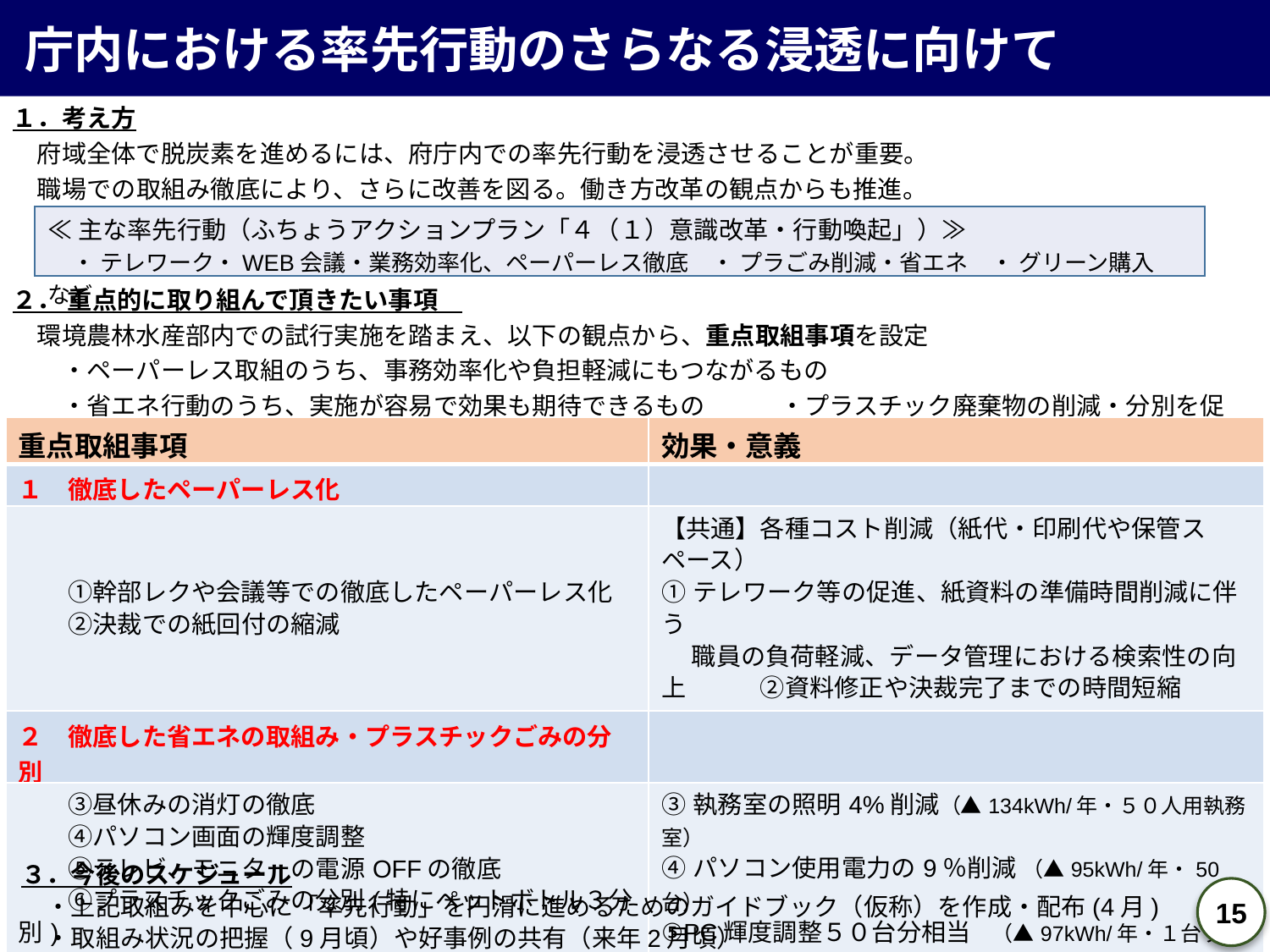

庁内における率先行動のさらなる浸透に向けて
１．考え方
　府域全体で脱炭素を進めるには、府庁内での率先行動を浸透させることが重要。
　職場での取組み徹底により、さらに改善を図る。働き方改革の観点からも推進。

２． 重点的に取り組んで頂きたい事項
　環境農林水産部内での試行実施を踏まえ、以下の観点から、重点取組事項を設定
　　・ペーパーレス取組のうち、事務効率化や負担軽減にもつながるもの
　　・省エネ行動のうち、実施が容易で効果も期待できるもの　　　・プラスチック廃棄物の削減・分別を促進するもの
≪主な率先行動（ふちょうアクションプラン「４（１）意識改革・行動喚起」）≫
　・ テレワーク・WEB会議・業務効率化、ペーパーレス徹底　・ プラごみ削減・省エネ　・ グリーン購入　など
| 重点取組事項 | 効果・意義 |
| --- | --- |
| １　徹底したペーパーレス化 |  |
| ①幹部レクや会議等での徹底したペーパーレス化 　　②決裁での紙回付の縮減 | 【共通】各種コスト削減（紙代・印刷代や保管スペース） ①テレワーク等の促進、紙資料の準備時間削減に伴う 　 職員の負荷軽減、データ管理における検索性の向上　　　②資料修正や決裁完了までの時間短縮 |
| ２　徹底した省エネの取組み・プラスチックごみの分別 |  |
| ③昼休みの消灯の徹底　 　　④パソコン画面の輝度調整 　　⑤テレビ、モニターの電源OFFの徹底 　　⑥プラスチックごみの分別(特にペットボトル３分別) | ③執務室の照明4%削減（▲134kWh/年・５０人用執務室） ④パソコン使用電力の9％削減 （▲95kWh/年・50台） ⑤PC輝度調整５０台分相当　（▲97kWh/年・１台ずつ） ⑥プラスチックのリサイクル率向上（焼却量減）、 　 ペットボトルの水平リサイクル（ボトルtoボトル）推進 |
３．今後のスケジュール
　・上記取組みを中心に「率先行動」を円滑に進めるためのガイドブック（仮称）を作成・配布(4月)
　・取組み状況の把握（9月頃）や好事例の共有（来年2月頃）
15